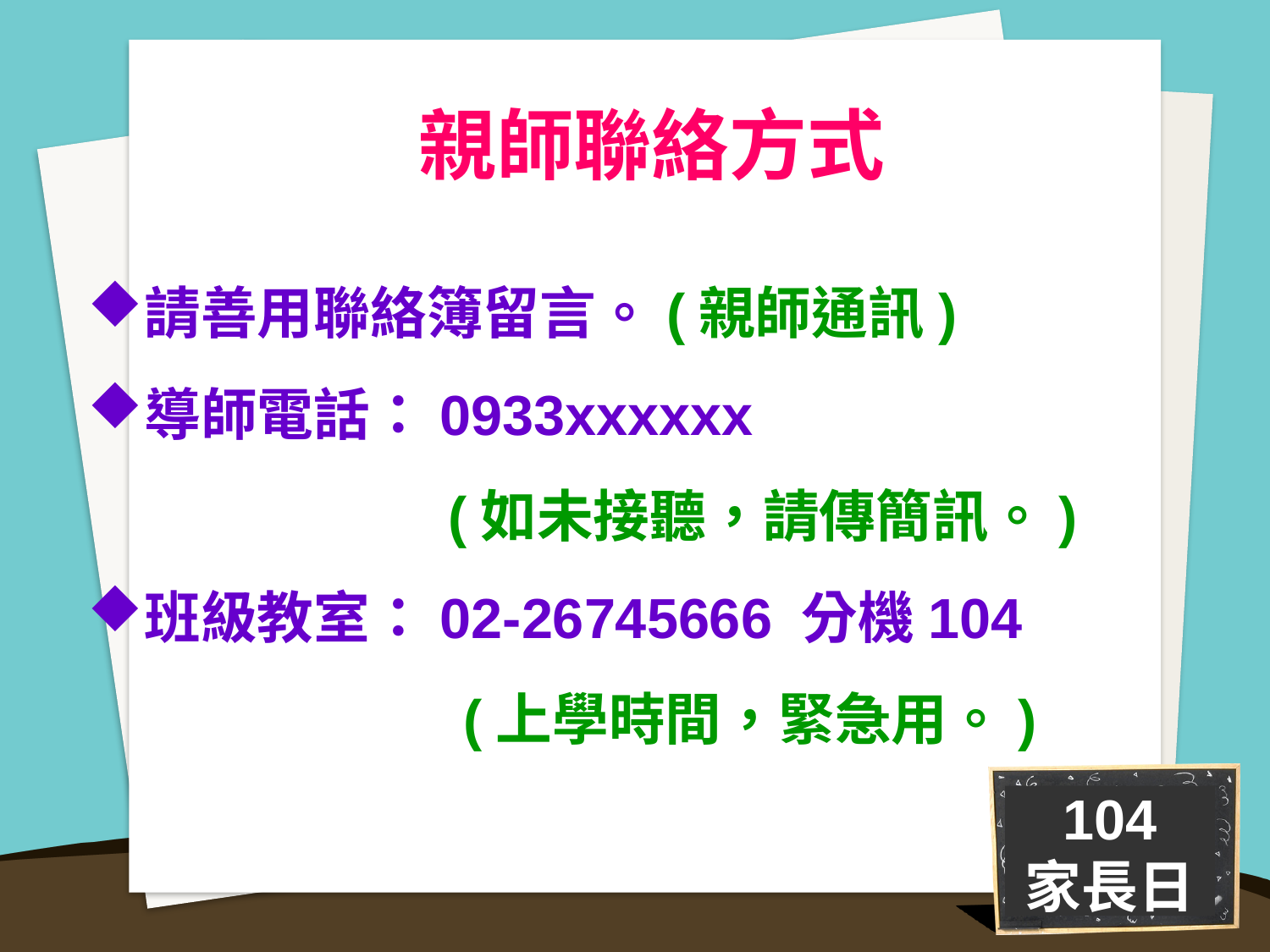

親師聯絡方式
請善用聯絡簿留言。(親師通訊)
導師電話：0933xxxxxx
                       (如未接聽，請傳簡訊。)
班級教室：02-26745666 分機104
                        (上學時間，緊急用。)
104
家長日